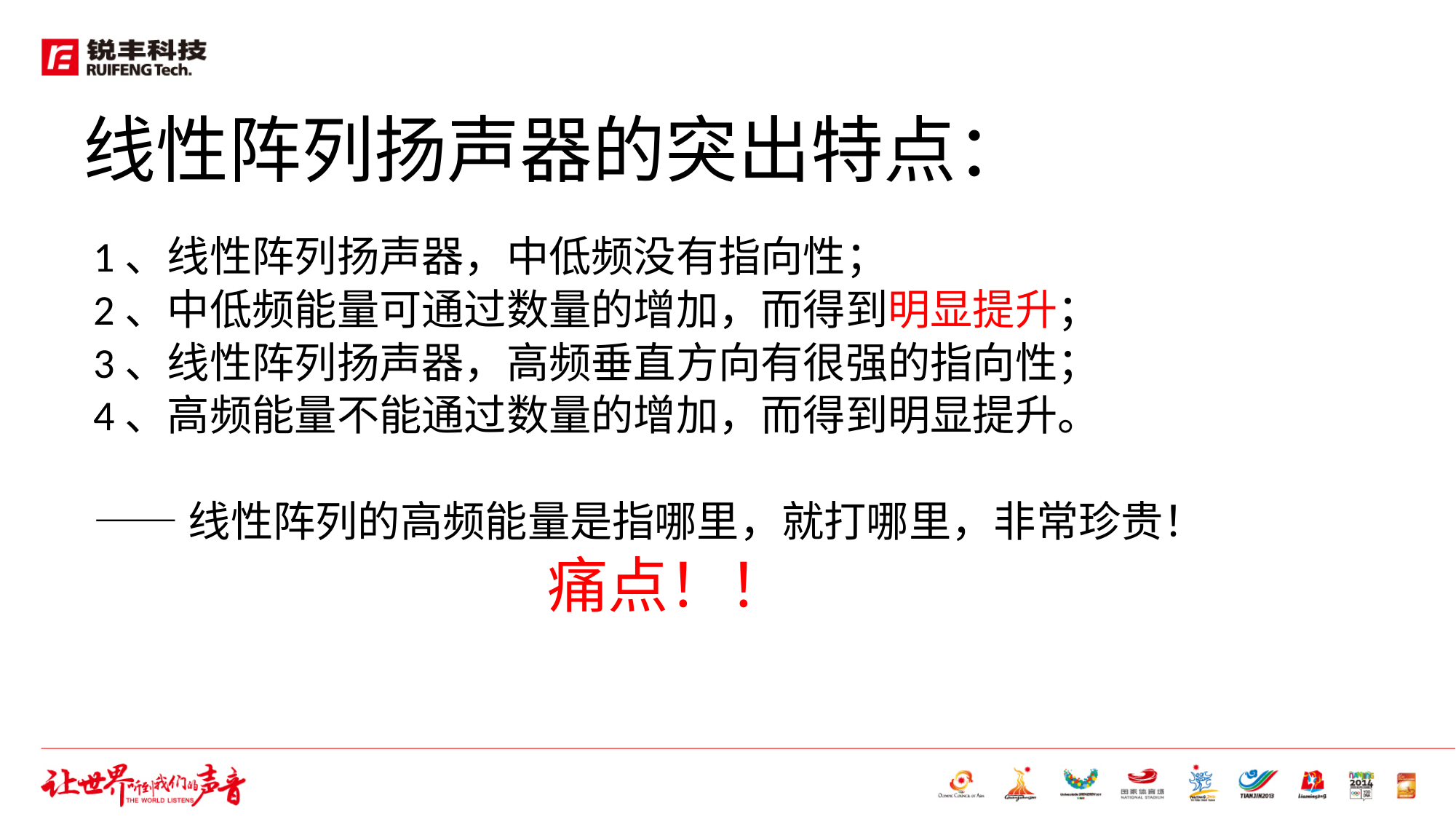

# 线性阵列扬声器的突出特点：
1、线性阵列扬声器，中低频没有指向性；
2、中低频能量可通过数量的增加，而得到明显提升；
3、线性阵列扬声器，高频垂直方向有很强的指向性；
4、高频能量不能通过数量的增加，而得到明显提升。

——线性阵列的高频能量是指哪里，就打哪里，非常珍贵！
                                              痛点！！